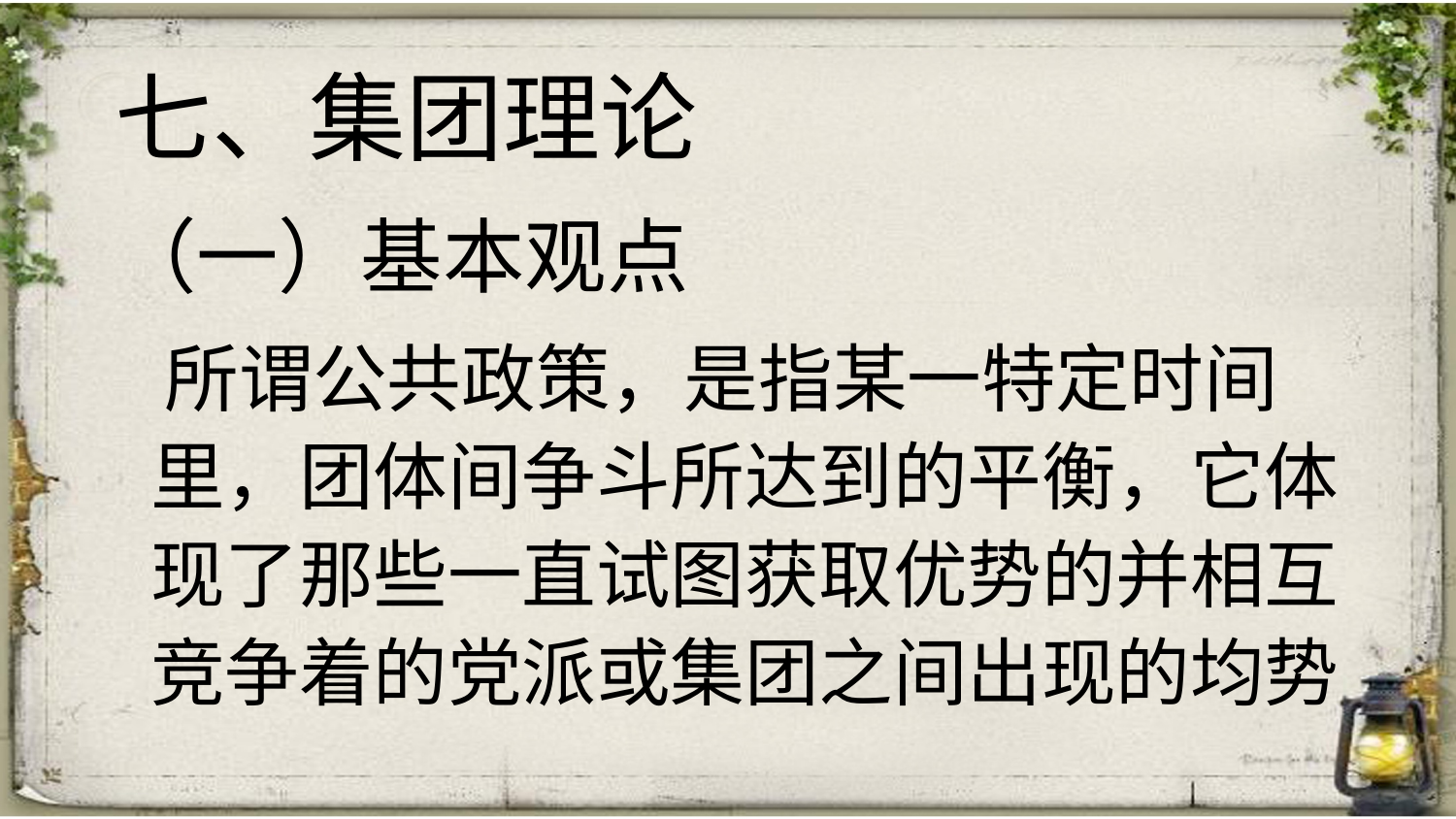

# 七、集团理论
（一）基本观点
  所谓公共政策，是指某一特定时间里，团体间争斗所达到的平衡，它体现了那些一直试图获取优势的并相互竞争着的党派或集团之间出现的均势